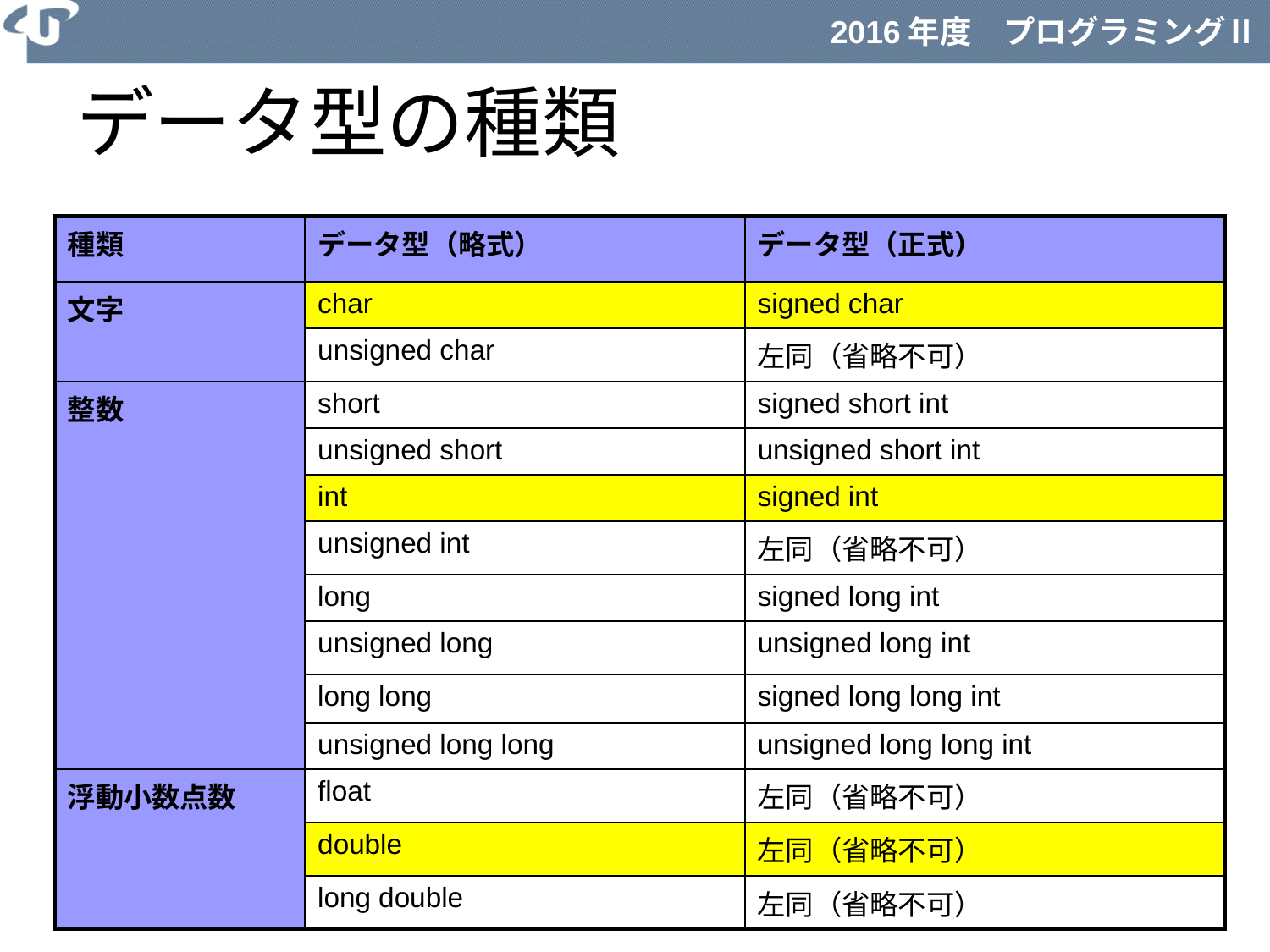

# データ型の種類
| 種類 | データ型（略式） | データ型（正式） |
| --- | --- | --- |
| 文字 | char | signed char |
|  | unsigned char | 左同（省略不可） |
| 整数 | short | signed short int |
|  | unsigned short | unsigned short int |
|  | int | signed int |
|  | unsigned int | 左同（省略不可） |
|  | long | signed long int |
|  | unsigned long | unsigned long int |
|  | long long | signed long long int |
|  | unsigned long long | unsigned long long int |
| 浮動小数点数 | float | 左同（省略不可） |
|  | double | 左同（省略不可） |
|  | long double | 左同（省略不可） |